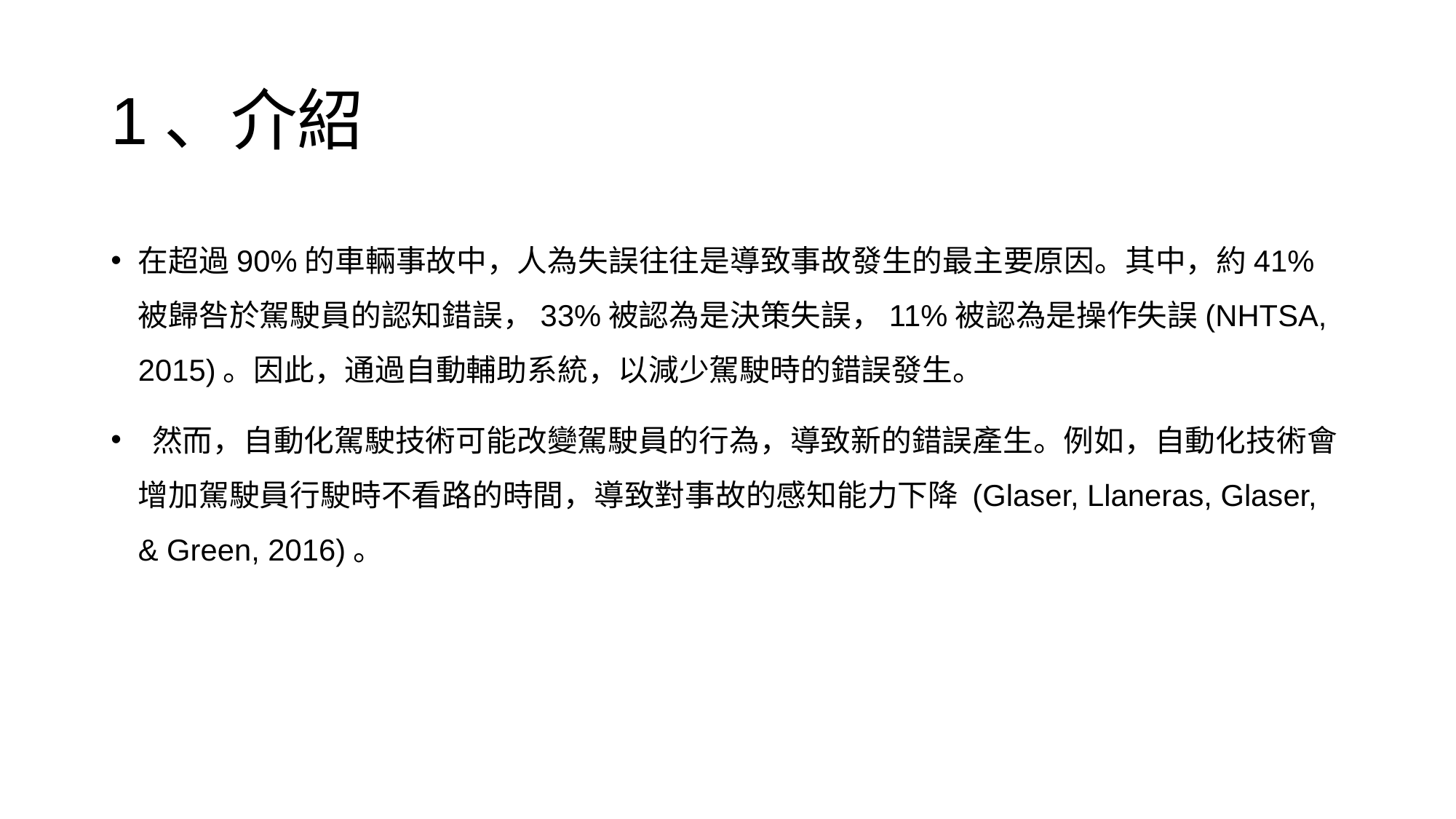

# 1、介紹
在超過90%的車輛事故中，人為失誤往往是導致事故發生的最主要原因。其中，約41%被歸咎於駕駛員的認知錯誤，33%被認為是決策失誤，11%被認為是操作失誤(NHTSA, 2015)。因此，通過自動輔助系統，以減少駕駛時的錯誤發生。
 然而，自動化駕駛技術可能改變駕駛員的行為，導致新的錯誤產生。例如，自動化技術會增加駕駛員行駛時不看路的時間，導致對事故的感知能力下降 (Glaser, Llaneras, Glaser, & Green, 2016)。